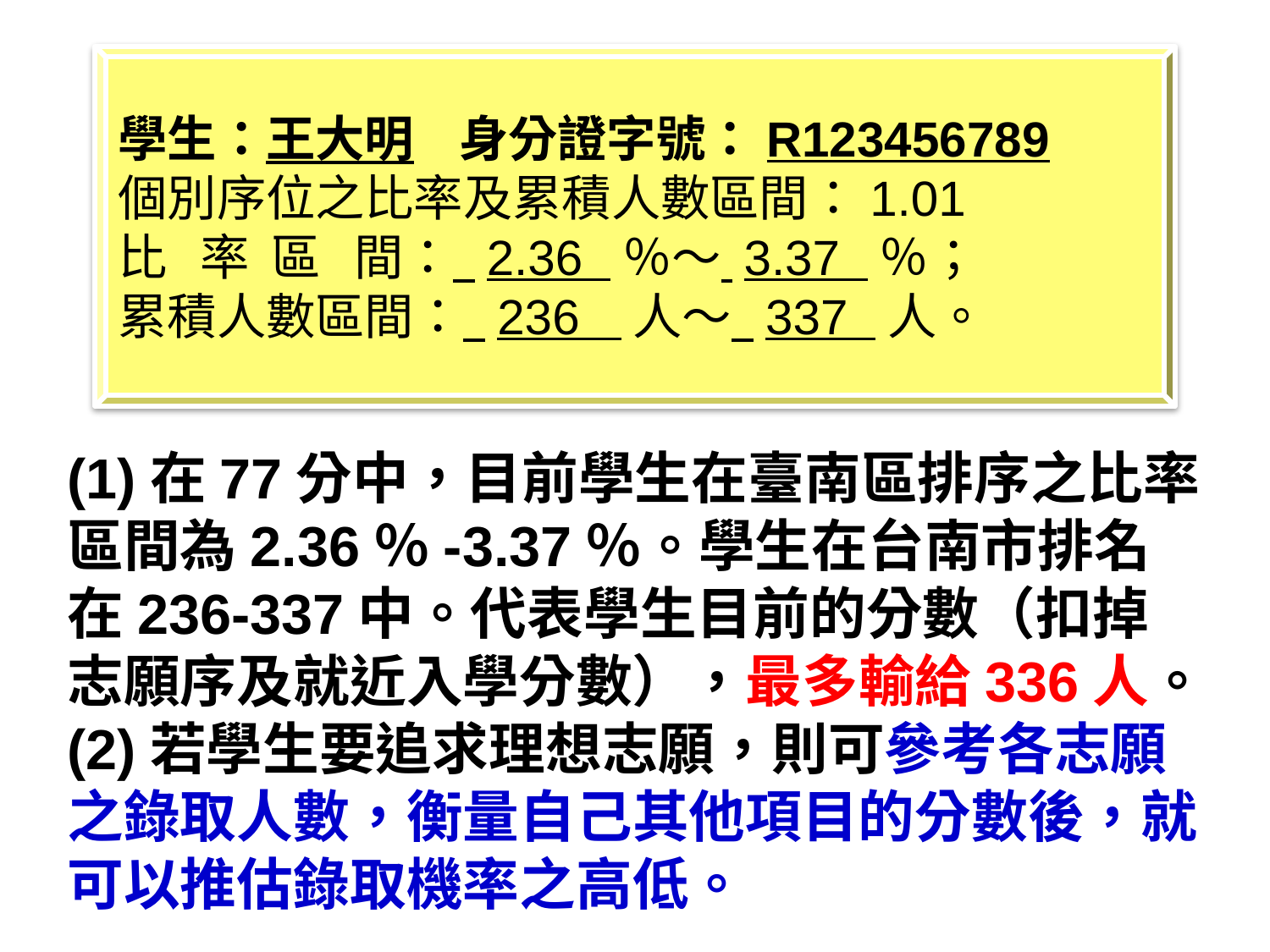

學生：王大明    身分證字號：R123456789
個別序位之比率及累積人數區間：1.01
比   率  區   間：  2.36  ％～ 3.37  ％；
累積人數區間：  236   人～  337  人。
(1)在77分中，目前學生在臺南區排序之比率區間為2.36％-3.37％。學生在台南市排名在236-337中。代表學生目前的分數（扣掉志願序及就近入學分數），最多輸給336人。
(2)若學生要追求理想志願，則可參考各志願之錄取人數，衡量自己其他項目的分數後，就可以推估錄取機率之高低。